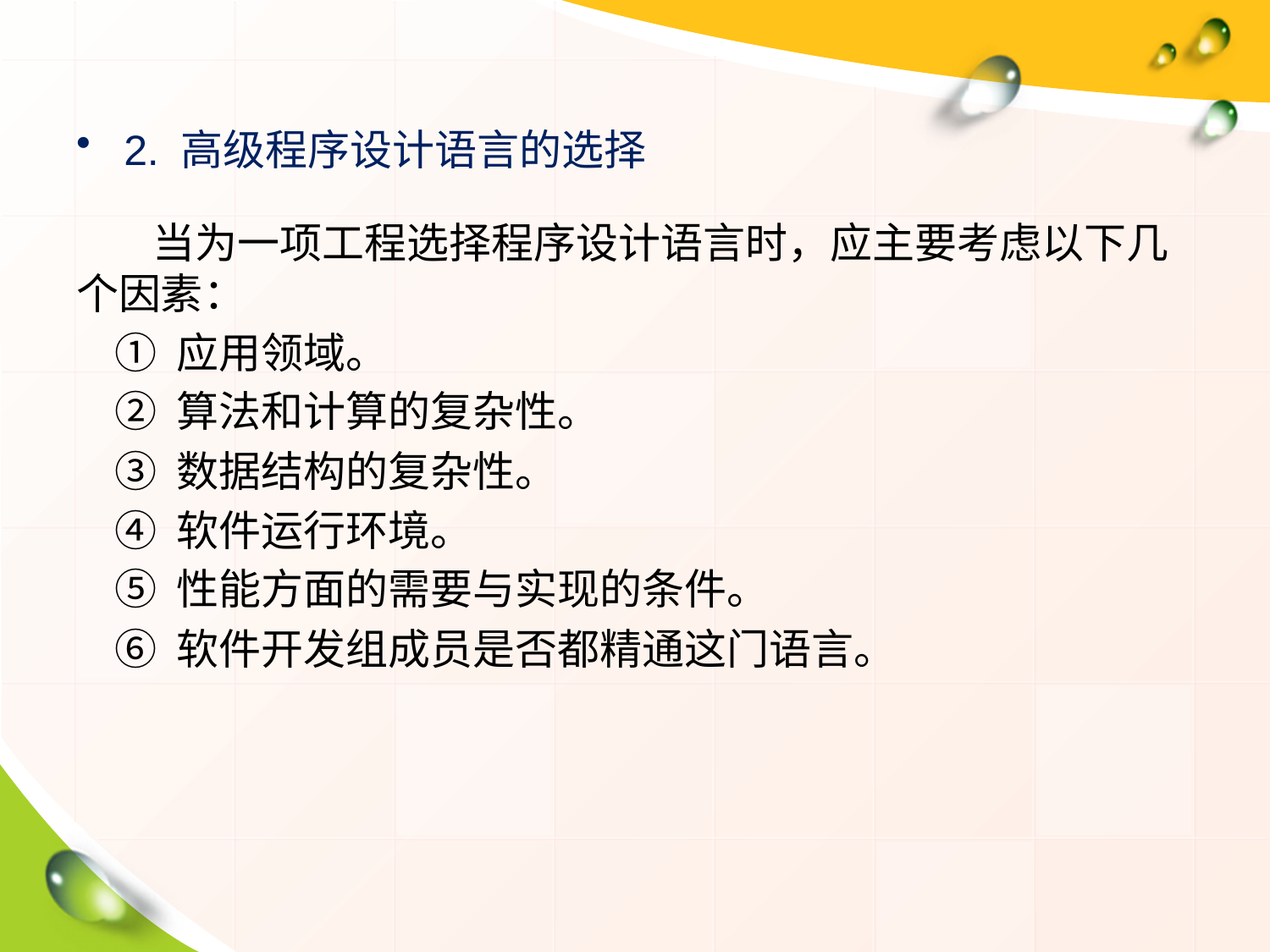

2. 高级程序设计语言的选择
       当为一项工程选择程序设计语言时，应主要考虑以下几个因素：
    ① 应用领域。
    ② 算法和计算的复杂性。
    ③ 数据结构的复杂性。
    ④ 软件运行环境。
    ⑤ 性能方面的需要与实现的条件。
    ⑥ 软件开发组成员是否都精通这门语言。